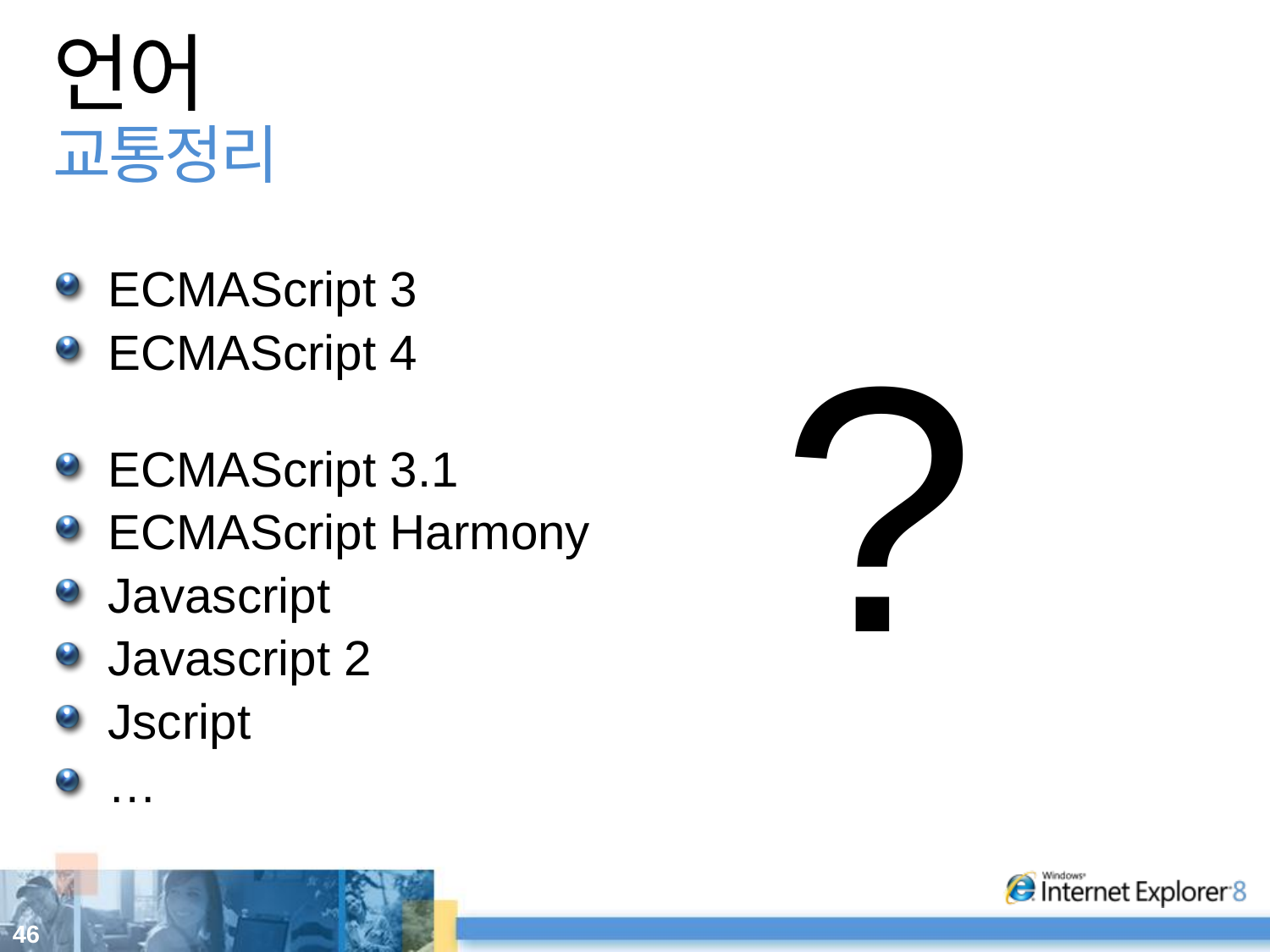

# 언어 교통정리
ECMAScript 3
ECMAScript 4
ECMAScript 3.1
ECMAScript Harmony
Javascript
Javascript 2
Jscript
…
?